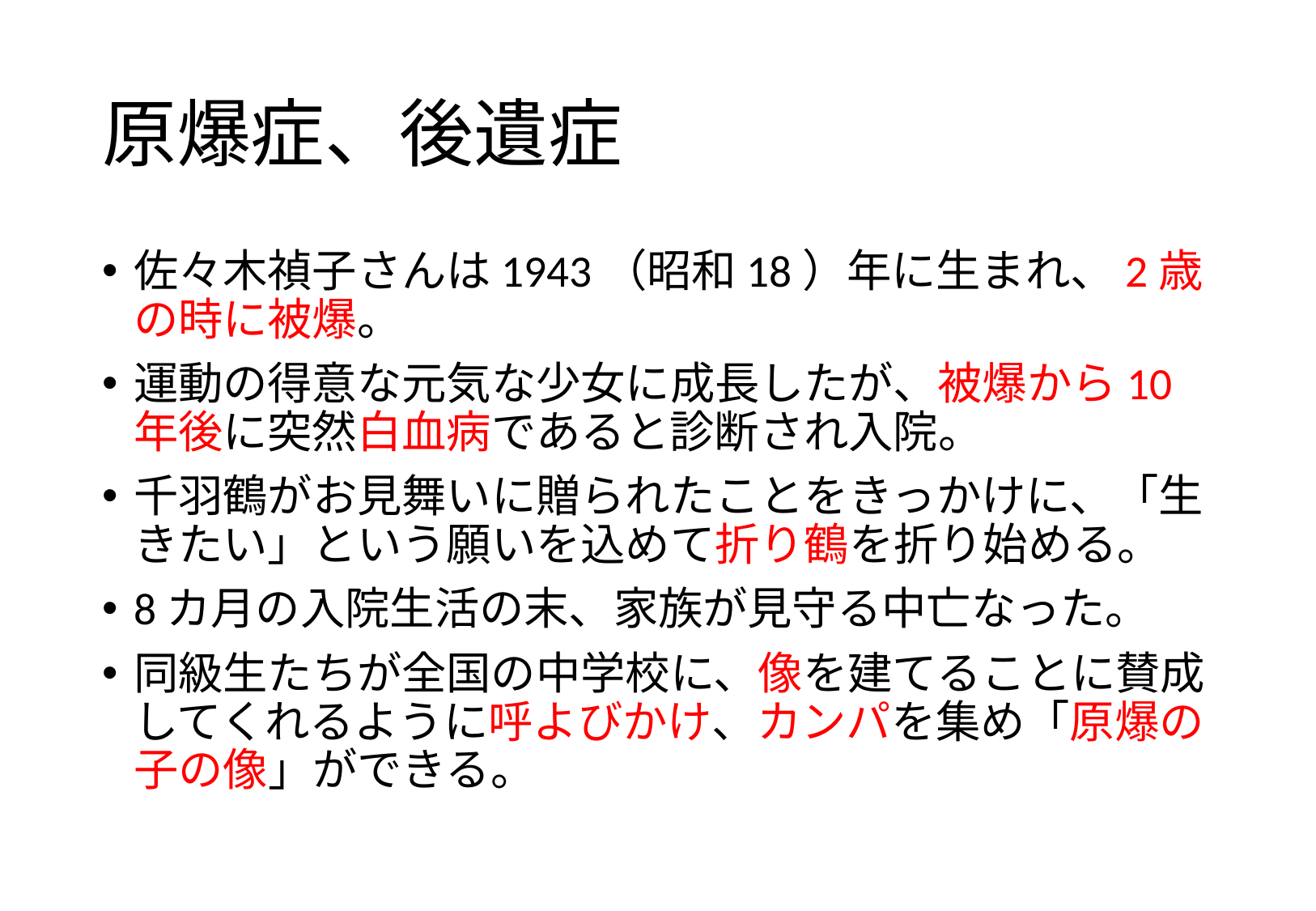

# 原爆症、後遺症
佐々木禎子さんは1943（昭和18）年に生まれ、2歳の時に被爆。
運動の得意な元気な少女に成長したが、被爆から10年後に突然白血病であると診断され入院。
千羽鶴がお見舞いに贈られたことをきっかけに、「生きたい」という願いを込めて折り鶴を折り始める。
8カ月の入院生活の末、家族が見守る中亡なった。
同級生たちが全国の中学校に、像を建てることに賛成してくれるように呼よびかけ、カンパを集め「原爆の子の像」ができる。